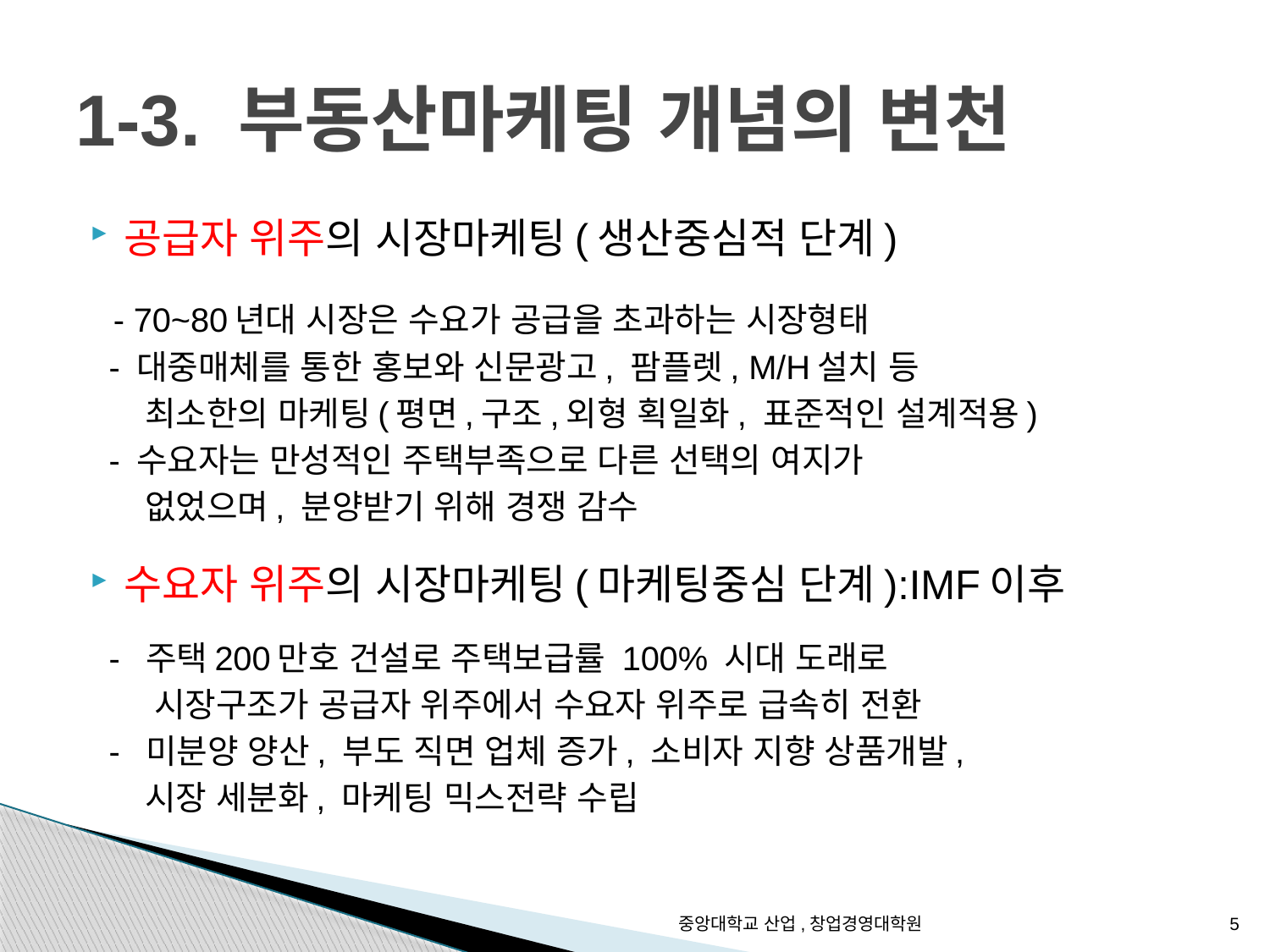

# 1-3. 부동산마케팅 개념의 변천
공급자 위주의 시장마케팅(생산중심적 단계)

  - 70~80년대 시장은 수요가 공급을 초과하는 시장형태
  - 대중매체를 통한 홍보와 신문광고, 팜플렛, M/H설치 등
     최소한의 마케팅(평면,구조,외형 획일화, 표준적인 설계적용)
  - 수요자는 만성적인 주택부족으로 다른 선택의 여지가
     없었으며, 분양받기 위해 경쟁 감수

수요자 위주의 시장마케팅(마케팅중심 단계):IMF이후

  -  주택200만호 건설로 주택보급률 100% 시대 도래로
      시장구조가 공급자 위주에서 수요자 위주로 급속히 전환
  -  미분양 양산, 부도 직면 업체 증가, 소비자 지향 상품개발,
     시장 세분화, 마케팅 믹스전략 수립

중앙대학교 산업,창업경영대학원
5